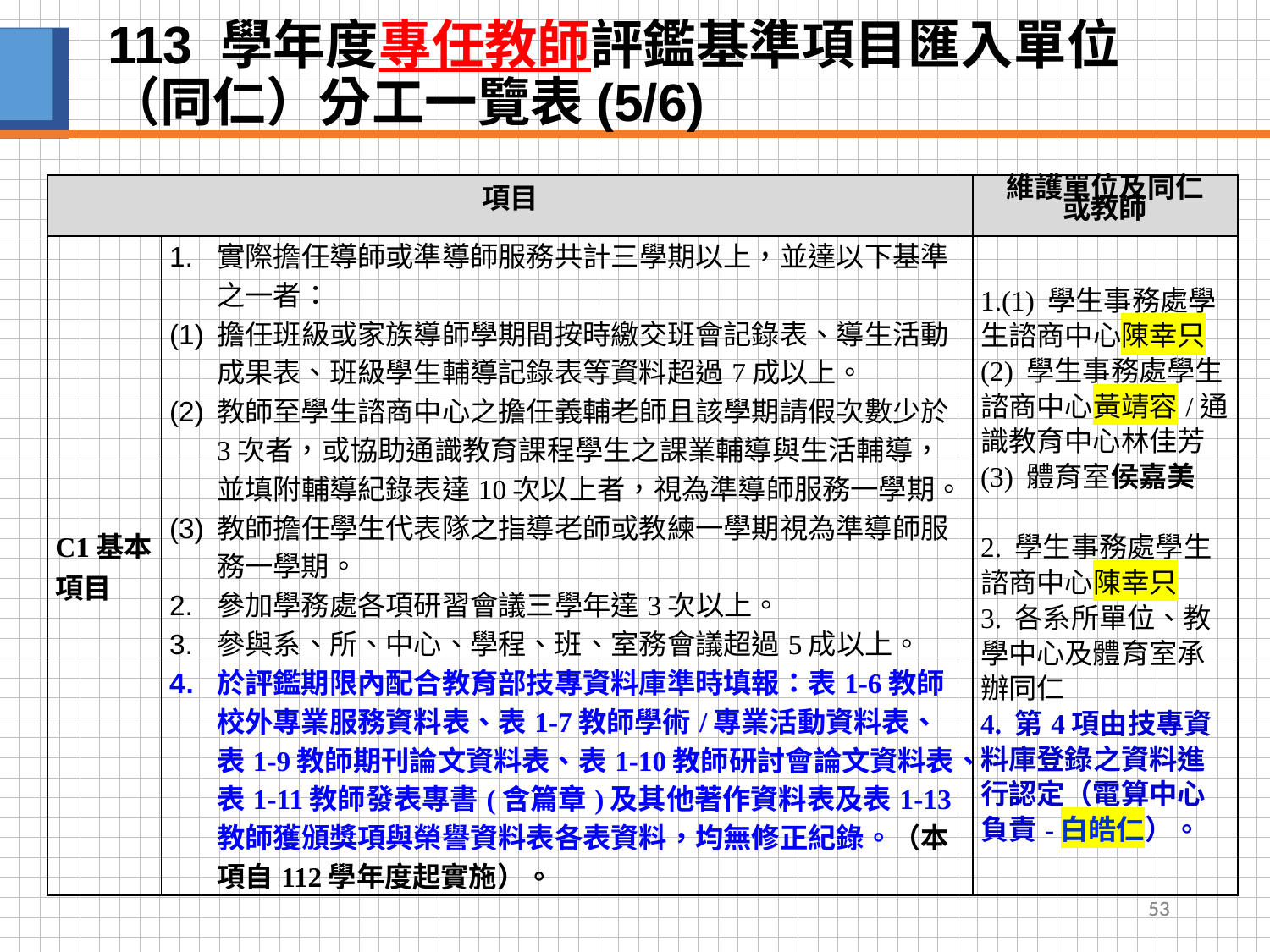

# 113 學年度專任教師評鑑基準項目匯入單位（同仁）分工一覽表(5/6)
| 項目 |  | 維護單位及同仁 或教師 |
| --- | --- | --- |
| C1基本項目 | 實際擔任導師或準導師服務共計三學期以上，並達以下基準之一者： 擔任班級或家族導師學期間按時繳交班會記錄表、導生活動成果表、班級學生輔導記錄表等資料超過7成以上。 教師至學生諮商中心之擔任義輔老師且該學期請假次數少於3次者，或協助通識教育課程學生之課業輔導與生活輔導，並填附輔導紀錄表達10次以上者，視為準導師服務一學期。 教師擔任學生代表隊之指導老師或教練一學期視為準導師服務一學期。 參加學務處各項研習會議三學年達3次以上。 參與系、所、中心、學程、班、室務會議超過5成以上。 於評鑑期限內配合教育部技專資料庫準時填報：表1-6教師校外專業服務資料表、表1-7教師學術/專業活動資料表、表1-9教師期刊論文資料表、表1-10教師研討會論文資料表、表1-11教師發表專書(含篇章)及其他著作資料表及表1-13教師獲頒獎項與榮譽資料表各表資料，均無修正紀錄。（本項自112學年度起實施）。 | 1.(1) 學生事務處學生諮商中心陳幸只 (2) 學生事務處學生諮商中心黃靖容/通識教育中心林佳芳 (3) 體育室侯嘉美 2. 學生事務處學生諮商中心陳幸只 3. 各系所單位、教學中心及體育室承辦同仁 4. 第4項由技專資料庫登錄之資料進行認定（電算中心負責-白皓仁）。 |
53